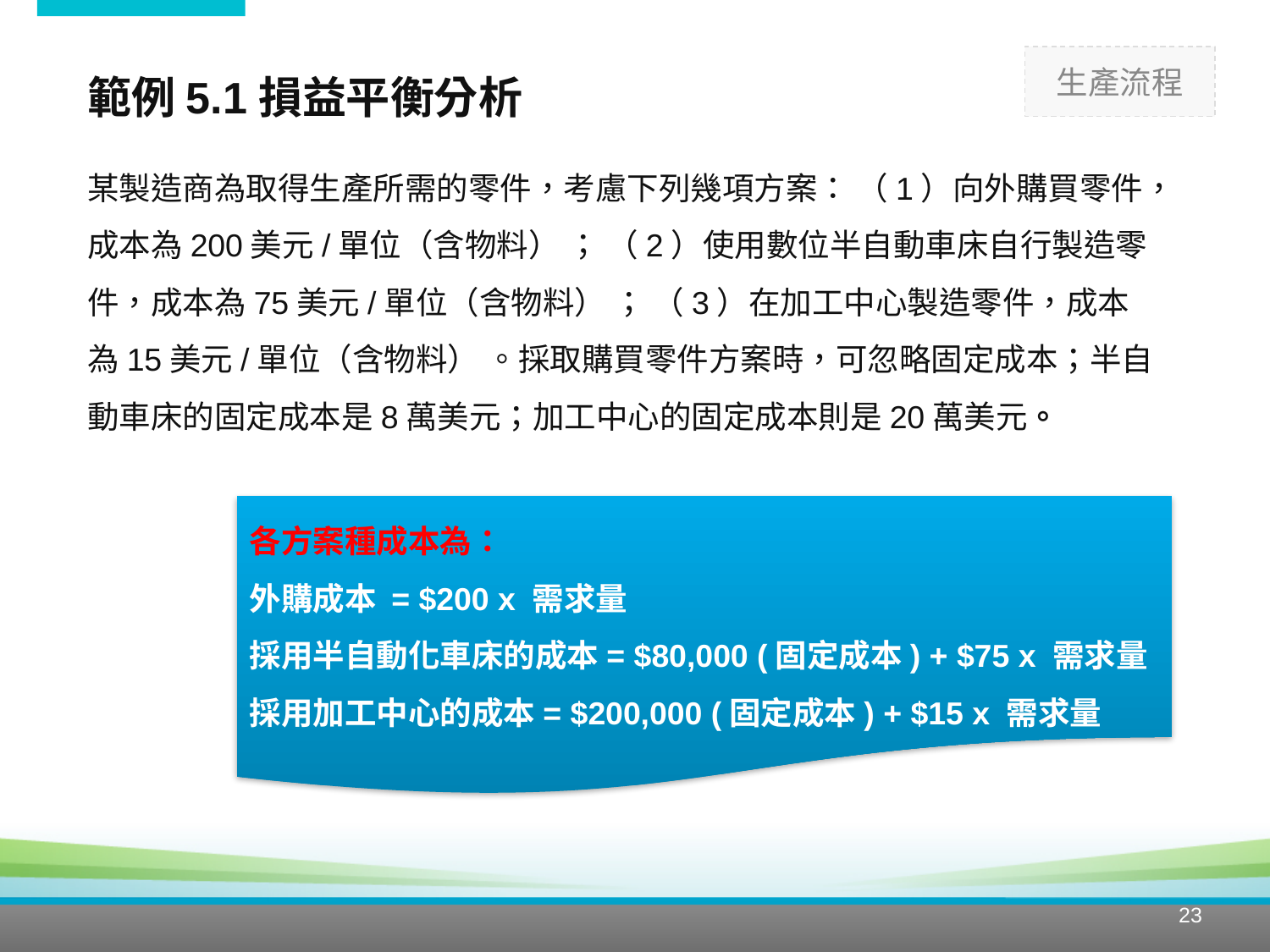

範例5.1損益平衡分析
某製造商為取得生產所需的零件，考慮下列幾項方案： （1）向外購買零件，成本為200美元/單位（含物料） ； （2）使用數位半自動車床自行製造零件，成本為75美元/單位（含物料） ； （3）在加工中心製造零件，成本為15美元/單位（含物料） 。採取購買零件方案時，可忽略固定成本；半自動車床的固定成本是8萬美元；加工中心的固定成本則是20萬美元。

各方案種成本為：
外購成本 = $200 x 需求量
採用半自動化車床的成本= $80,000 (固定成本) + $75 x 需求量
採用加工中心的成本= $200,000 (固定成本) + $15 x 需求量
23